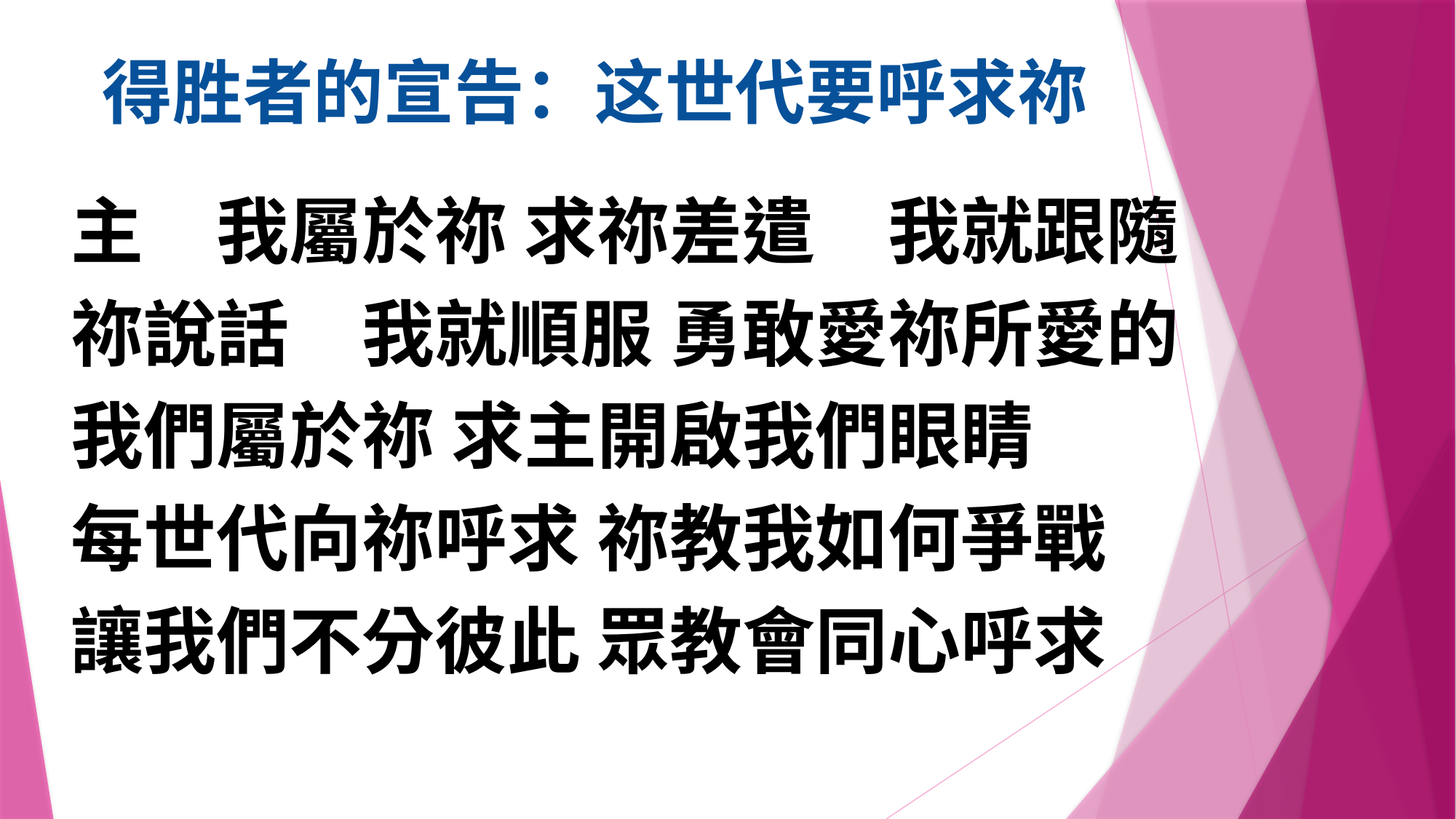

# 得胜者的宣告：这世代要呼求祢
主　我屬於祢 求祢差遣　我就跟隨
祢說話　我就順服 勇敢愛祢所愛的
我們屬於祢 求主開啟我們眼睛
每世代向祢呼求 祢教我如何爭戰
讓我們不分彼此 眾教會同心呼求